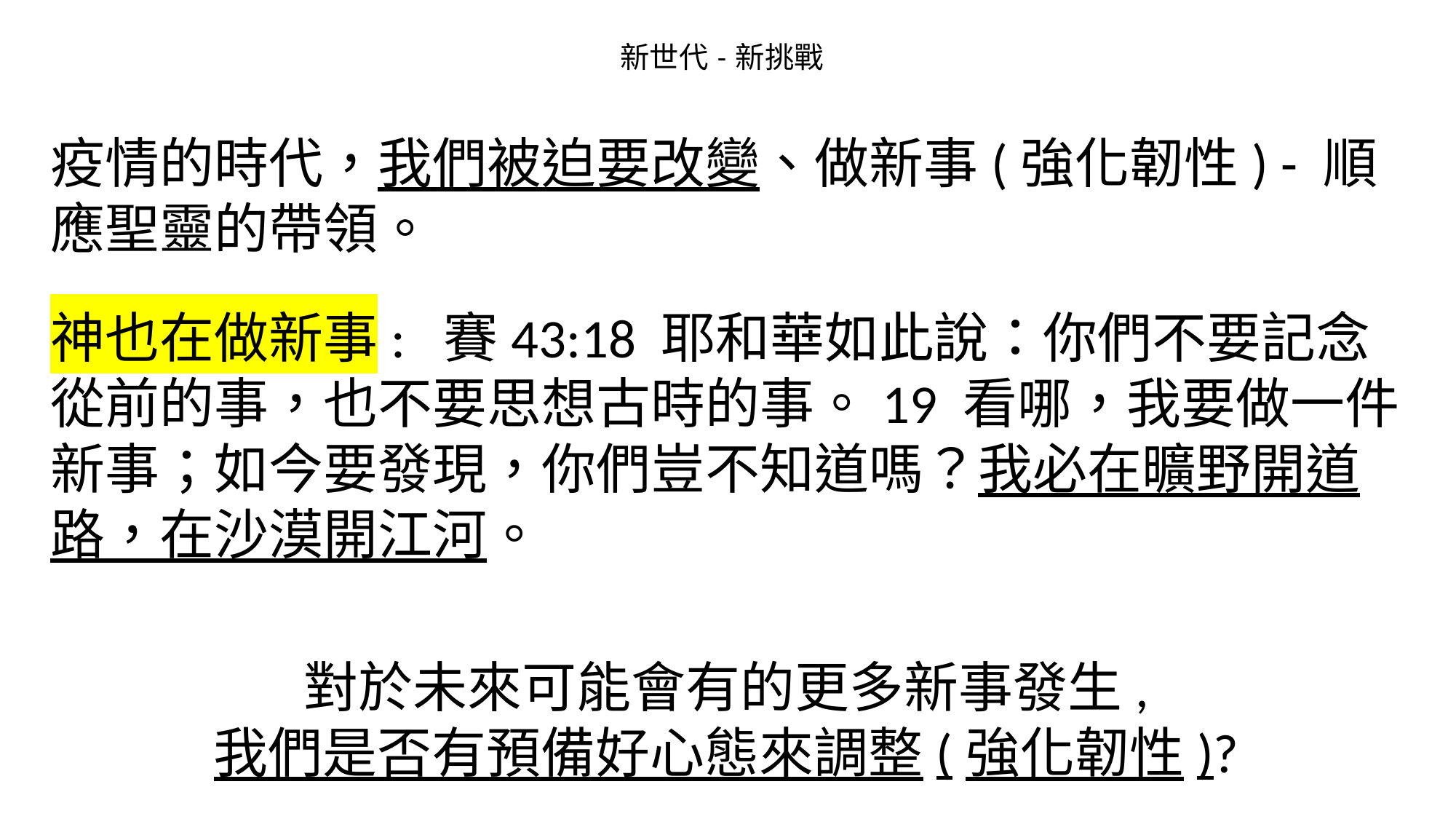

# 新世代 - 新挑戰
疫情的時代，我們被迫要改變、做新事(強化韌性) - 順應聖靈的帶領。

神也在做新事:  賽43:18 耶和華如此說：你們不要記念從前的事，也不要思想古時的事。19 看哪，我要做一件新事；如今要發現，你們豈不知道嗎？我必在曠野開道路，在沙漠開江河。

對於未來可能會有的更多新事發生,
我們是否有預備好心態來調整(強化韌性)?